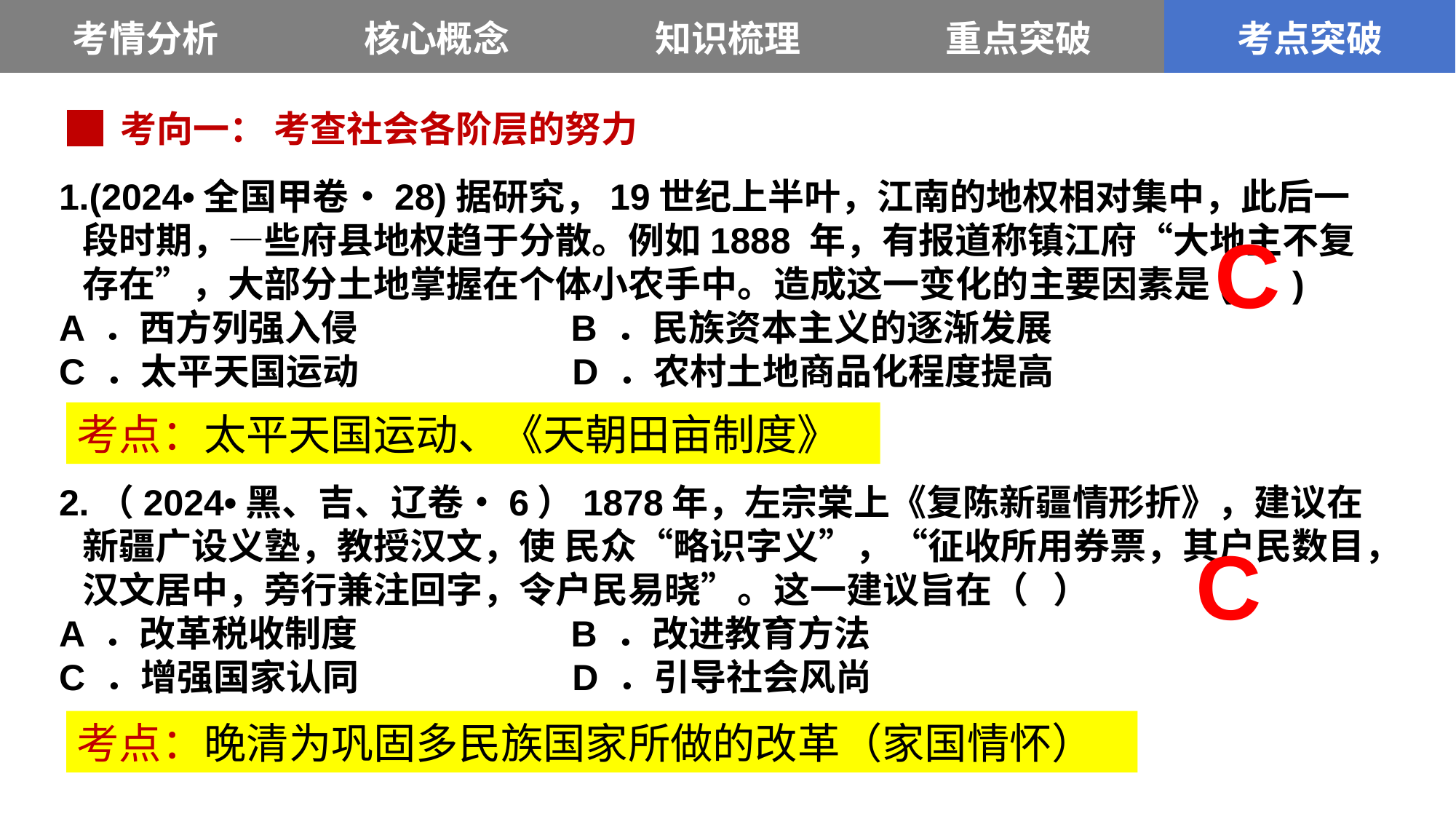

| 考情分析 | 核心概念 | 知识梳理 | 重点突破 | 考点突破 |
| --- | --- | --- | --- | --- |
█ 考向一： 考查社会各阶层的努力
1.(2024•全国甲卷•28)据研究，19世纪上半叶，江南的地权相对集中，此后一段时期，—些府县地权趋于分散。例如1888 年，有报道称镇江府“大地主不复存在”，大部分土地掌握在个体小农手中。造成这一变化的主要因素是(      )
A ．西方列强入侵                         B ．民族资本主义的逐渐发展
C ．太平天国运动                         D ．农村土地商品化程度提高

2.（2024•黑、吉、辽卷•6）1878年，左宗棠上《复陈新疆情形折》，建议在新疆广设义塾，教授汉文，使 民众“略识字义”，“征收所用券票，其户民数目，汉文居中，旁行兼注回字，令户民易晓”。这一建议旨在（   ）
A ．改革税收制度                         B ．改进教育方法
C ．增强国家认同                         D ．引导社会风尚
C
考点：太平天国运动、《天朝田亩制度》
C
考点：晚清为巩固多民族国家所做的改革（家国情怀）